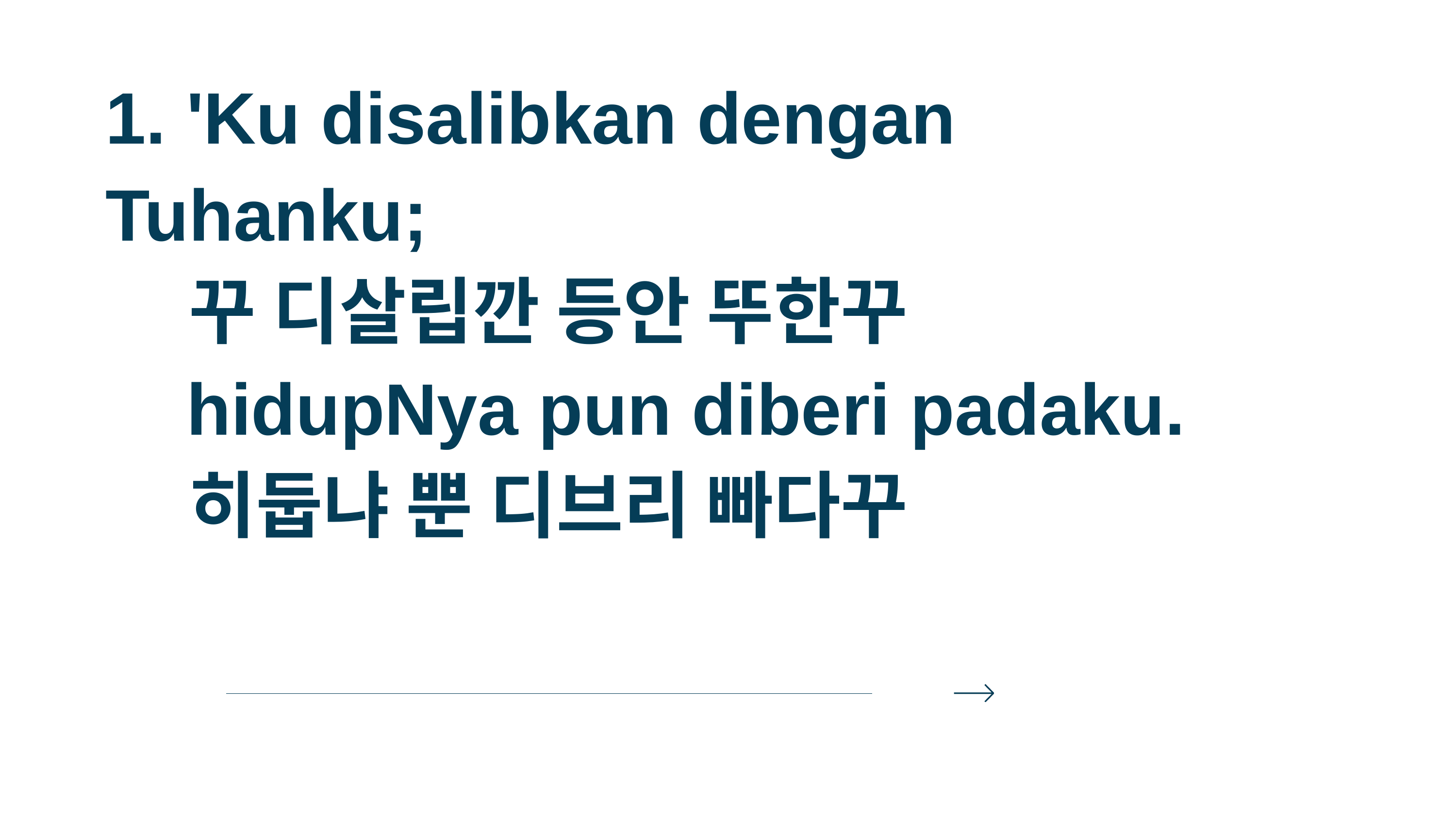

1. 'Ku disalibkan dengan Tuhanku;
    꾸 디살립깐 등안 뚜한꾸
    hidupNya pun diberi padaku.
    히둡냐 뿐 디브리 빠다꾸